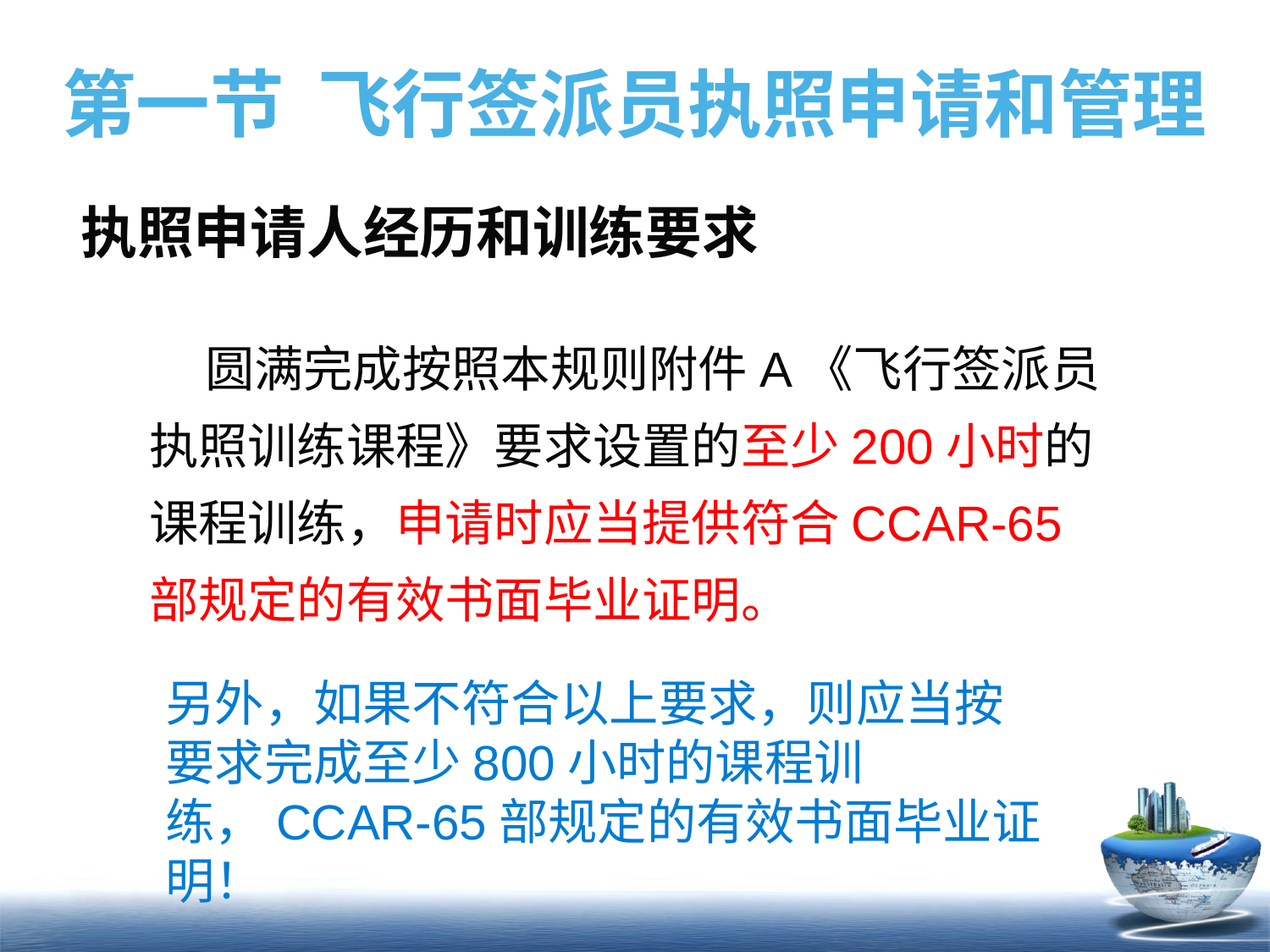

# 第一节  飞行签派员执照申请和管理
执照申请人经历和训练要求
    圆满完成按照本规则附件A《飞行签派员执照训练课程》要求设置的至少200小时的课程训练，申请时应当提供符合CCAR-65部规定的有效书面毕业证明。
另外，如果不符合以上要求，则应当按要求完成至少800小时的课程训练，CCAR-65部规定的有效书面毕业证明！